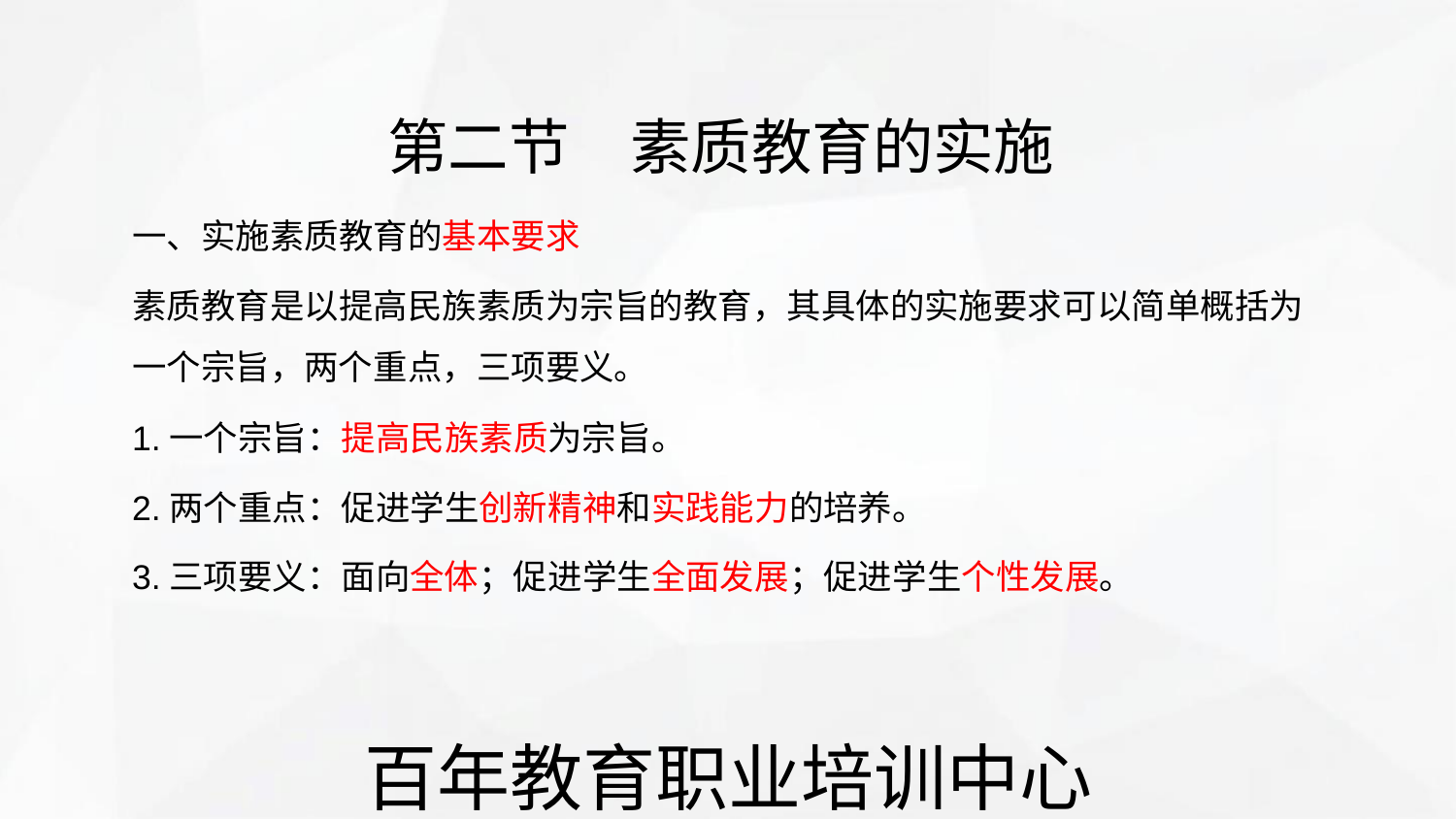

第二节　素质教育的实施
一、实施素质教育的基本要求
素质教育是以提高民族素质为宗旨的教育，其具体的实施要求可以简单概括为
一个宗旨，两个重点，三项要义。
1.一个宗旨：提高民族素质为宗旨。
2.两个重点：促进学生创新精神和实践能力的培养。
3.三项要义：面向全体；促进学生全面发展；促进学生个性发展。
百年教育职业培训中心